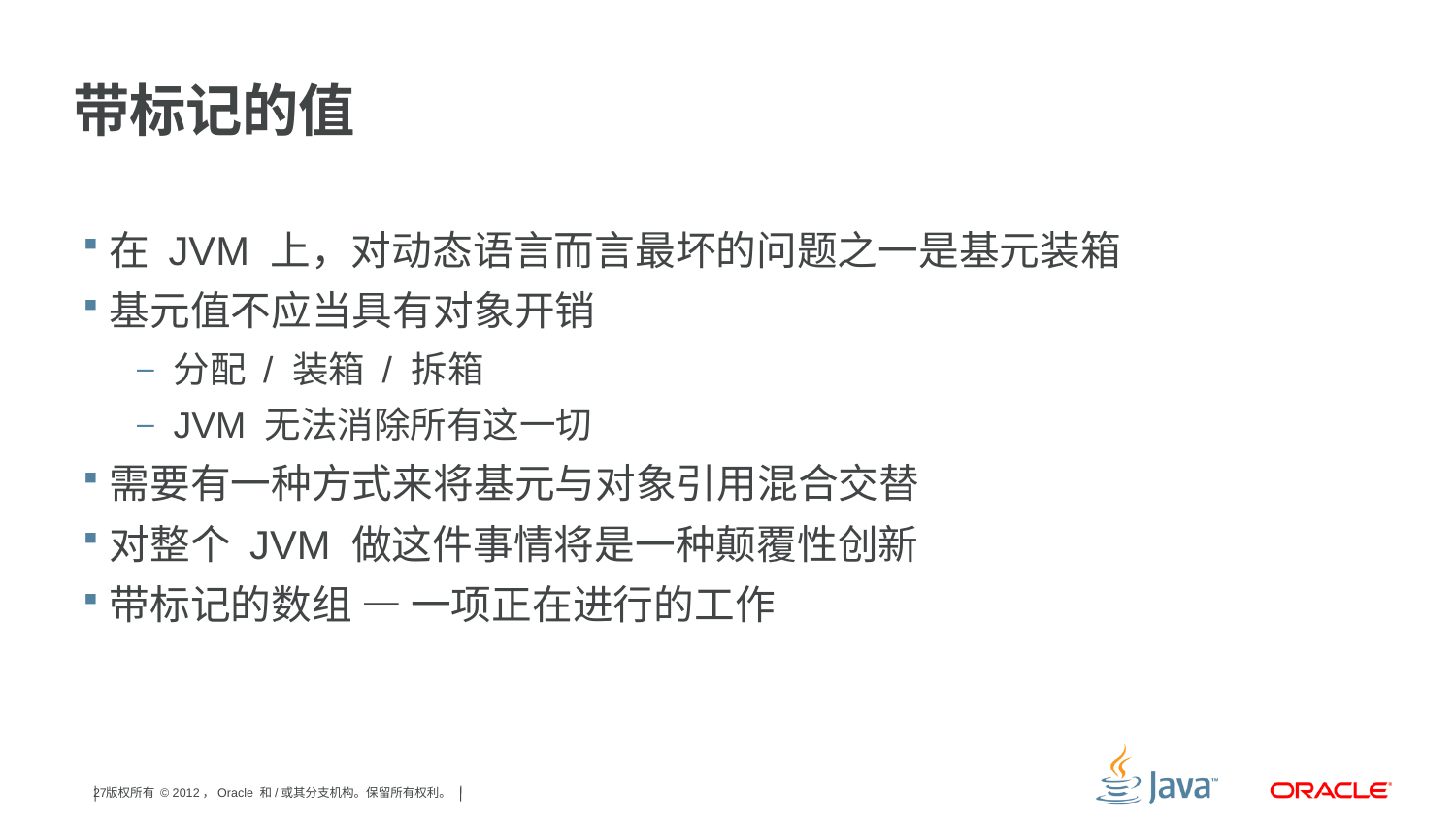

# 带标记的值
在 JVM 上，对动态语言而言最坏的问题之一是基元装箱
基元值不应当具有对象开销
分配 / 装箱 / 拆箱
JVM 无法消除所有这一切
需要有一种方式来将基元与对象引用混合交替
对整个 JVM 做这件事情将是一种颠覆性创新
带标记的数组 — 一项正在进行的工作